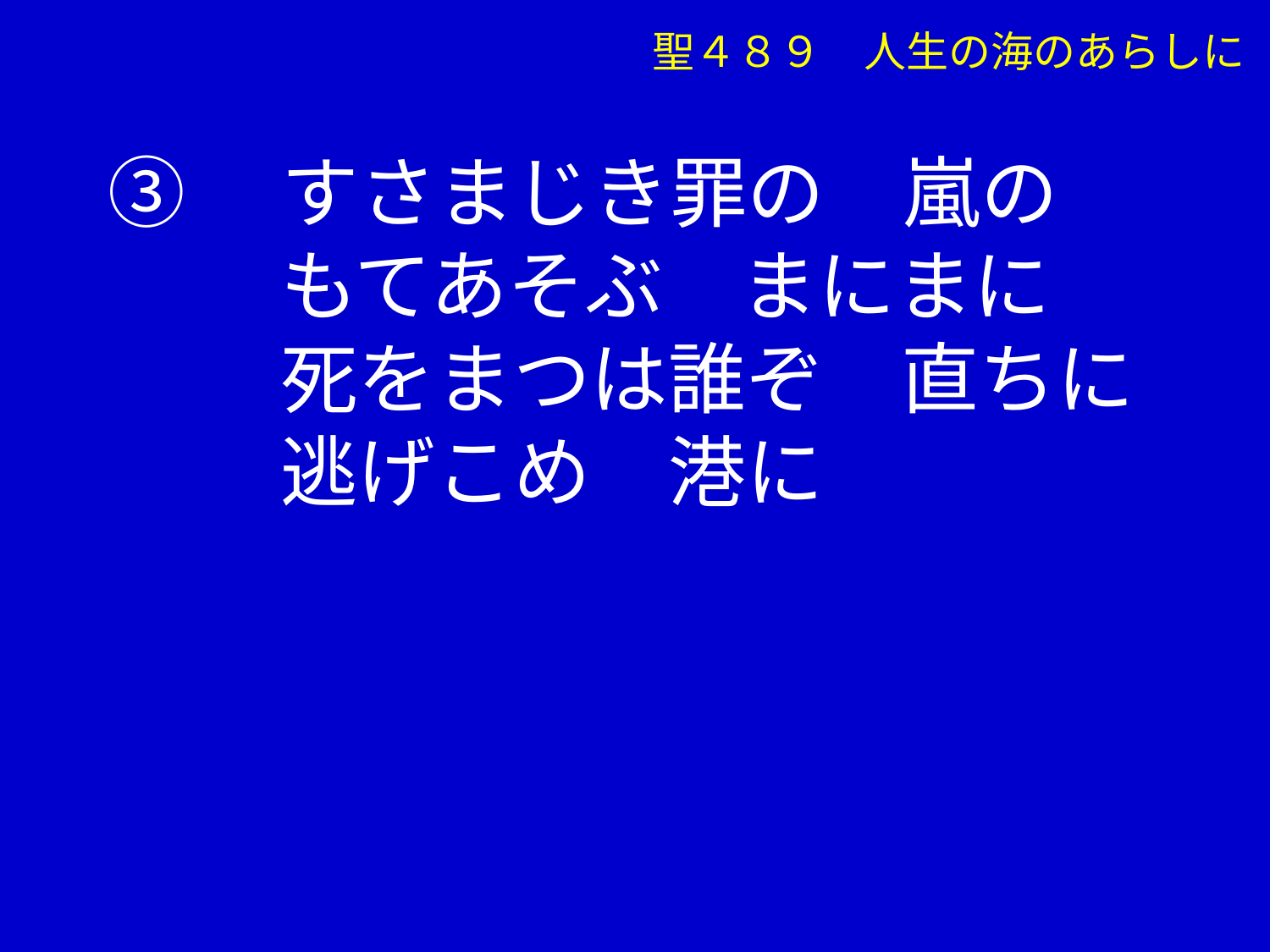

聖４８９　人生の海のあらしに
③　すさまじき罪の　嵐の
　　 もてあそぶ　まにまに
　　 死をまつは誰ぞ　直ちに
　　 逃げこめ　港に